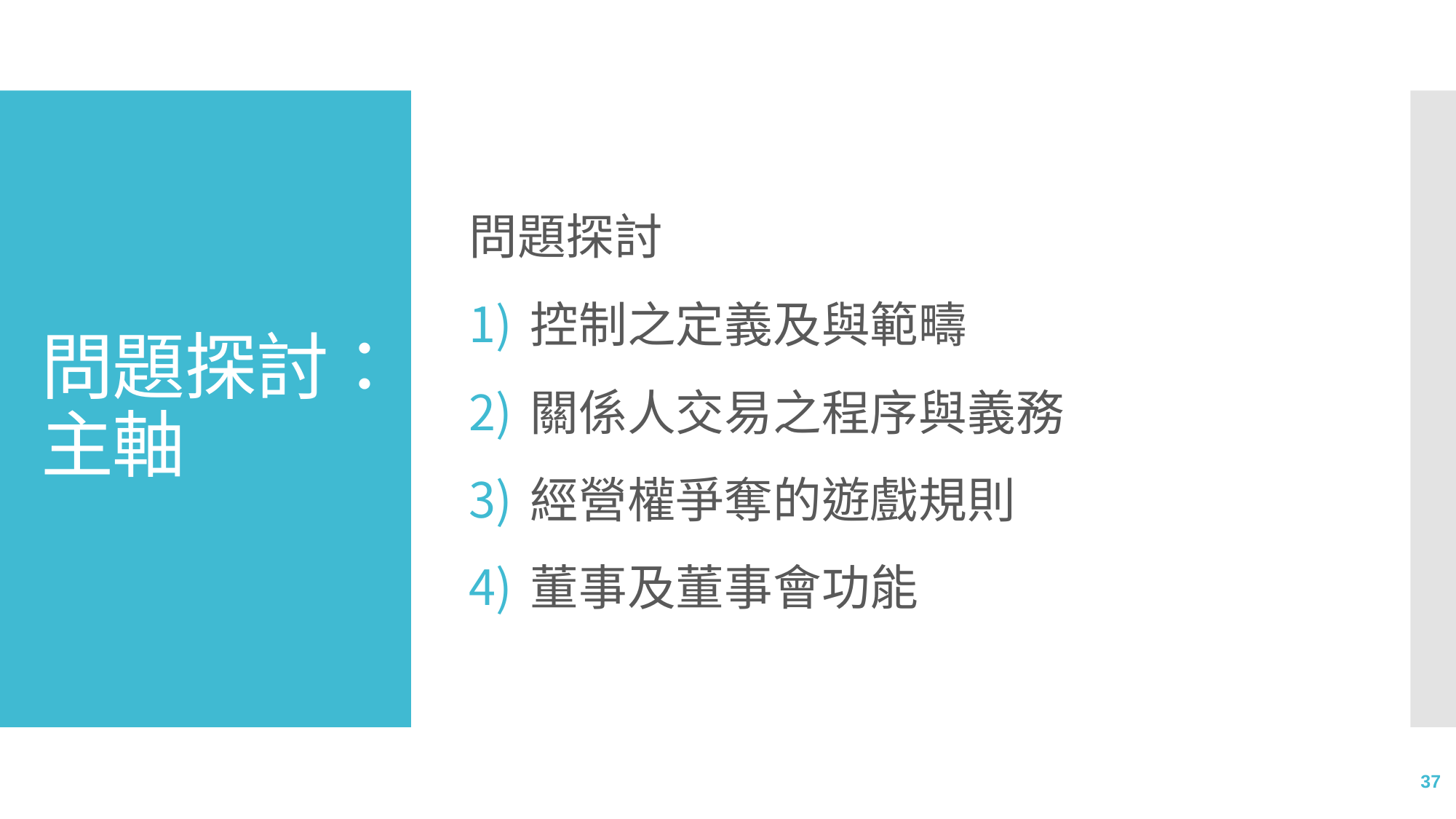

問題探討
控制之定義及與範疇
關係人交易之程序與義務
經營權爭奪的遊戲規則
董事及董事會功能

# 問題探討：主軸
37